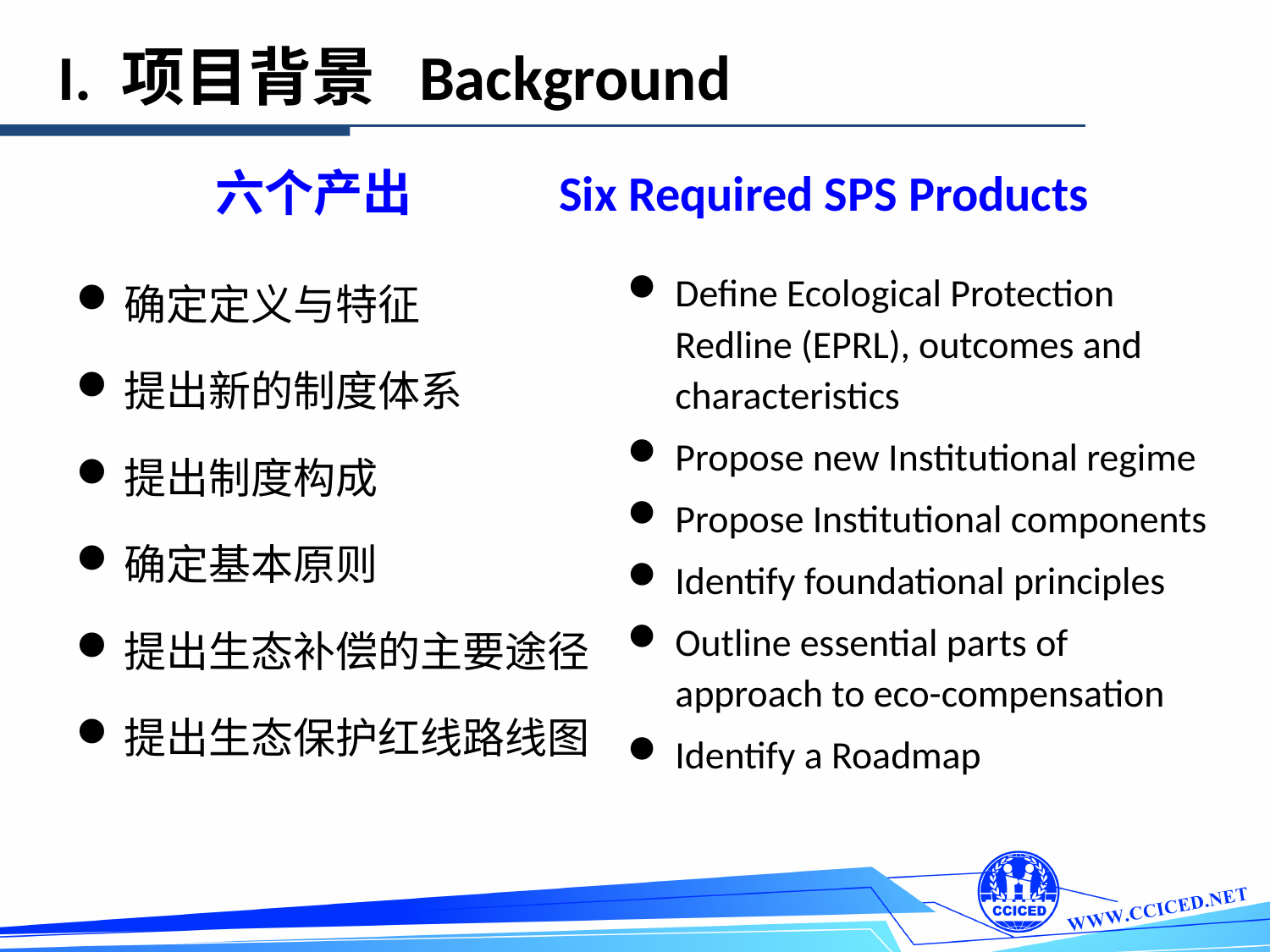

I. 项目背景  Background
  六个产出            Six Required SPS Products
确定定义与特征
提出新的制度体系
提出制度构成
确定基本原则
提出生态补偿的主要途径
提出生态保护红线路线图
Define Ecological Protection Redline (EPRL), outcomes and characteristics
Propose new Institutional regime
Propose Institutional components
Identify foundational principles
Outline essential parts of approach to eco-compensation
Identify a Roadmap